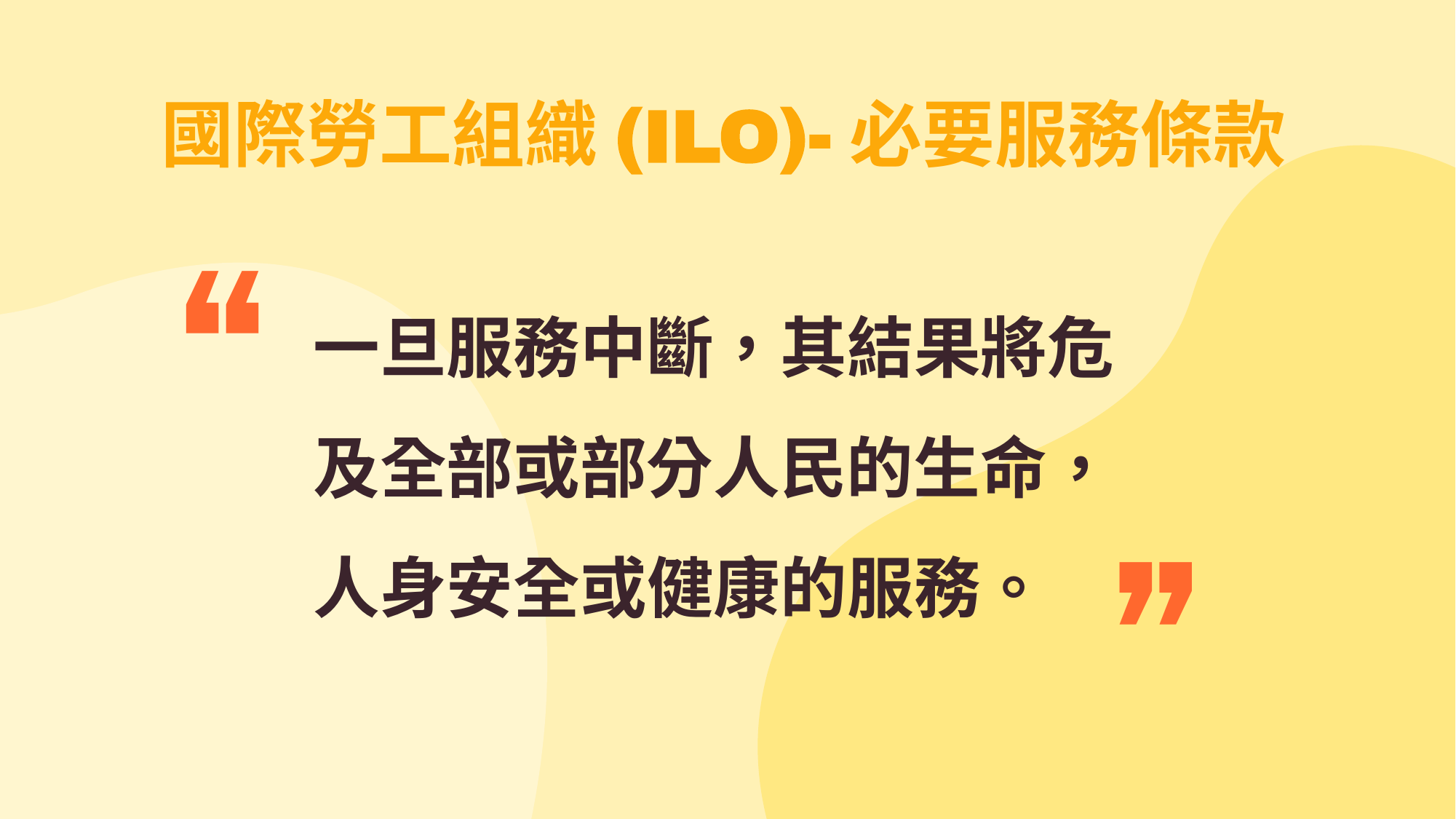

國際勞工組織(ILO)-必要服務條款
“
一旦服務中斷，其結果將危及全部或部分人民的生命，人身安全或健康的服務。
”